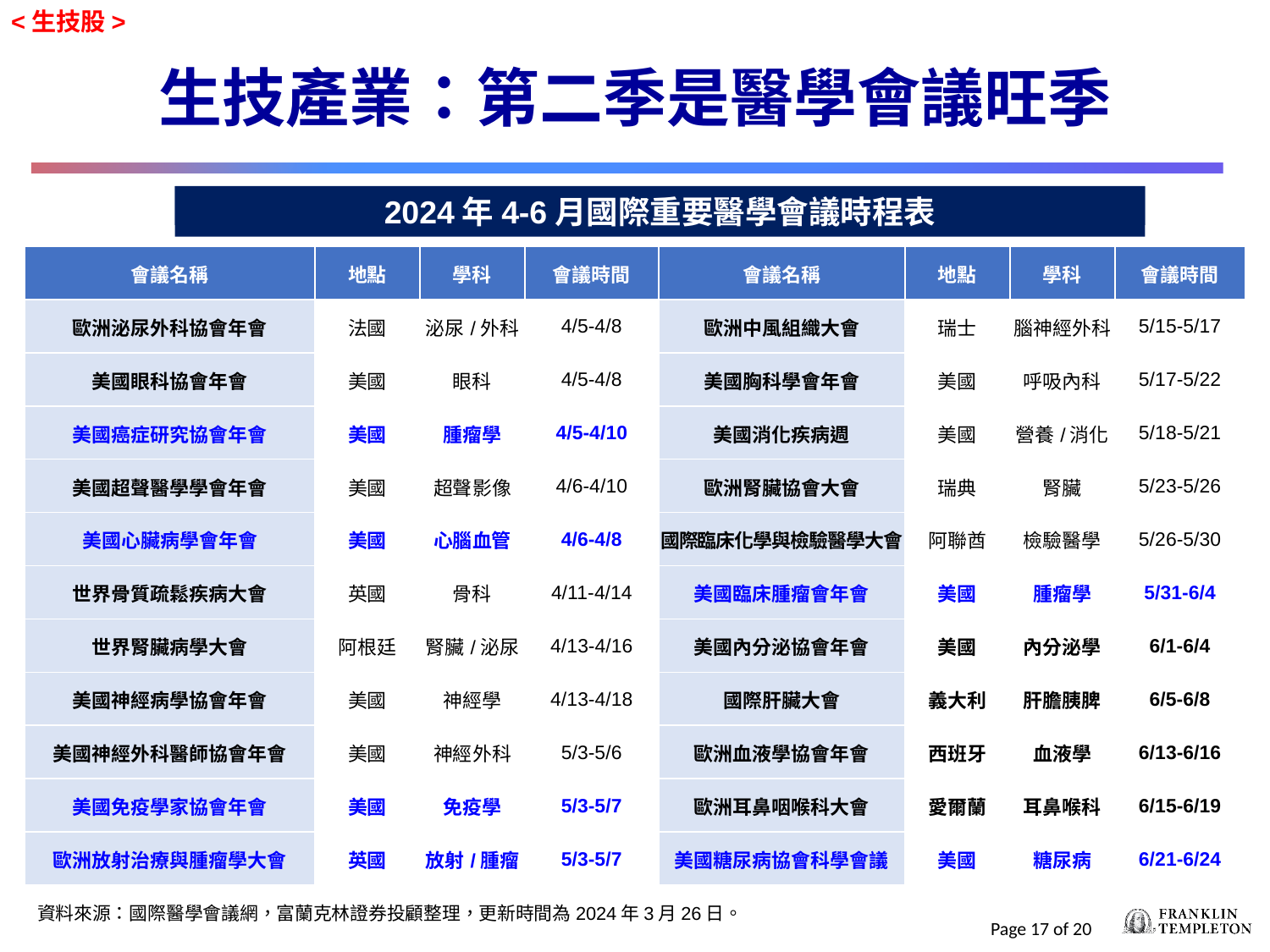

<生技股>
生技產業：第二季是醫學會議旺季
醫學會議
2024年4-6月國際重要醫學會議時程表
| 會議名稱 | 地點 | 學科 | 會議時間 | 會議名稱 | 地點 | 學科 | 會議時間 |
| --- | --- | --- | --- | --- | --- | --- | --- |
| 歐洲泌尿外科協會年會 | 法國 | 泌尿/外科 | 4/5-4/8 | 歐洲中風組織大會 | 瑞士 | 腦神經外科 | 5/15-5/17 |
| 美國眼科協會年會 | 美國 | 眼科 | 4/5-4/8 | 美國胸科學會年會 | 美國 | 呼吸內科 | 5/17-5/22 |
| 美國癌症研究協會年會 | 美國 | 腫瘤學 | 4/5-4/10 | 美國消化疾病週 | 美國 | 營養/消化 | 5/18-5/21 |
| 美國超聲醫學學會年會 | 美國 | 超聲影像 | 4/6-4/10 | 歐洲腎臟協會大會 | 瑞典 | 腎臟 | 5/23-5/26 |
| 美國心臟病學會年會 | 美國 | 心腦血管 | 4/6-4/8 | 國際臨床化學與檢驗醫學大會 | 阿聯酋 | 檢驗醫學 | 5/26-5/30 |
| 世界骨質疏鬆疾病大會 | 英國 | 骨科 | 4/11-4/14 | 美國臨床腫瘤會年會 | 美國 | 腫瘤學 | 5/31-6/4 |
| 世界腎臟病學大會 | 阿根廷 | 腎臟/泌尿 | 4/13-4/16 | 美國內分泌協會年會 | 美國 | 內分泌學 | 6/1-6/4 |
| 美國神經病學協會年會 | 美國 | 神經學 | 4/13-4/18 | 國際肝臟大會 | 義大利 | 肝膽胰脾 | 6/5-6/8 |
| 美國神經外科醫師協會年會 | 美國 | 神經外科 | 5/3-5/6 | 歐洲血液學協會年會 | 西班牙 | 血液學 | 6/13-6/16 |
| 美國免疫學家協會年會 | 美國 | 免疫學 | 5/3-5/7 | 歐洲耳鼻咽喉科大會 | 愛爾蘭 | 耳鼻喉科 | 6/15-6/19 |
| 歐洲放射治療與腫瘤學大會 | 英國 | 放射/腫瘤 | 5/3-5/7 | 美國糖尿病協會科學會議 | 美國 | 糖尿病 | 6/21-6/24 |
資料來源：國際醫學會議網，富蘭克林證券投顧整理，更新時間為2024年3月26日。